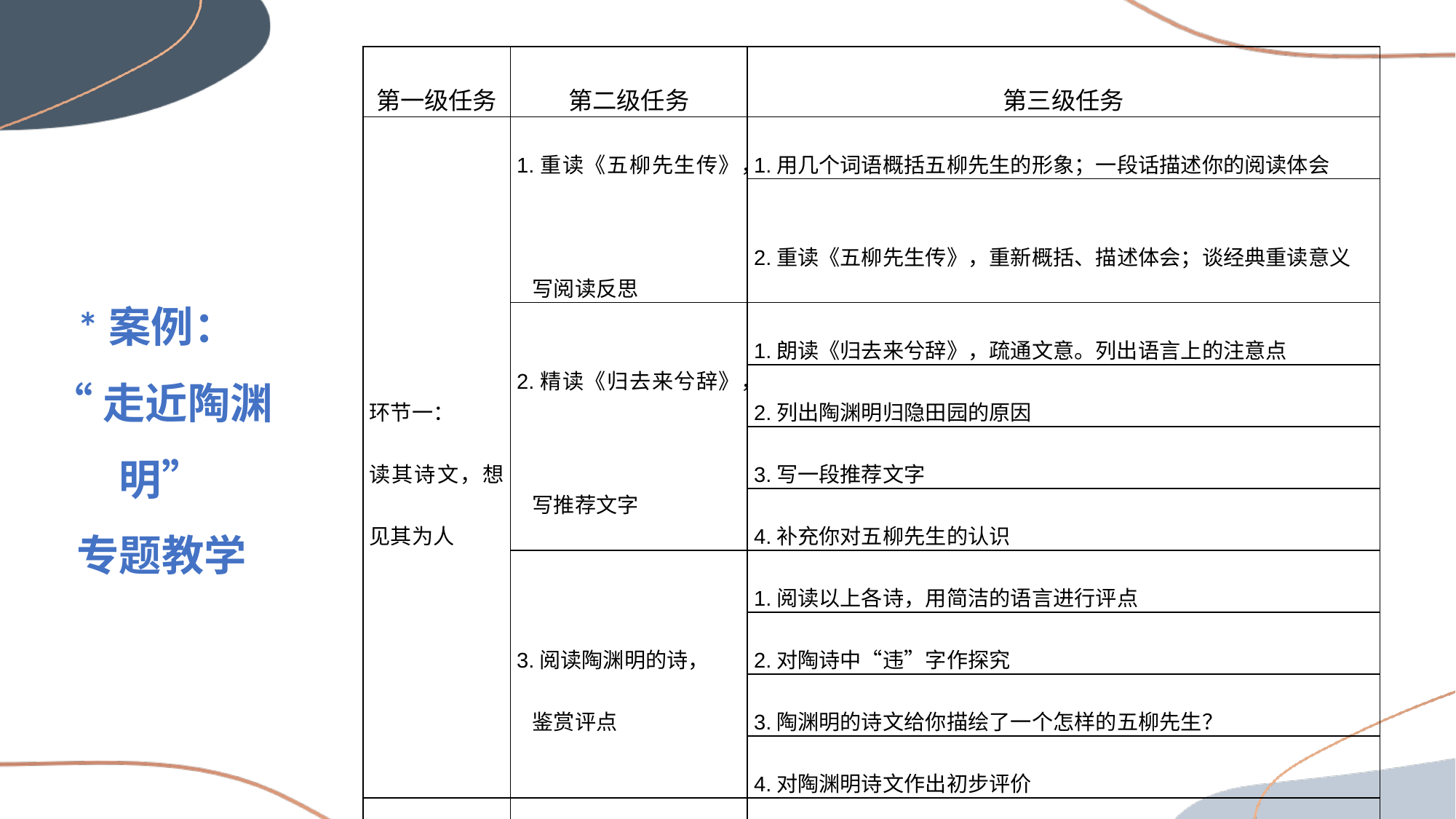

| 第一级任务 | 第二级任务 | 第三级任务 |
| --- | --- | --- |
| 环节一： 读其诗文，想见其为人 | 1.重读《五柳先生传》， 写阅读反思 | 1.用几个词语概括五柳先生的形象；一段话描述你的阅读体会 |
|  |  | 2.重读《五柳先生传》，重新概括、描述体会；谈经典重读意义 |
|  | 2.精读《归去来兮辞》， 写推荐文字 | 1.朗读《归去来兮辞》，疏通文意。列出语言上的注意点 |
|  |  | 2.列出陶渊明归隐田园的原因 |
|  |  | 3.写一段推荐文字 |
|  |  | 4.补充你对五柳先生的认识 |
|  | 3.阅读陶渊明的诗， 鉴赏评点 | 1.阅读以上各诗，用简洁的语言进行评点 |
|  |  | 2.对陶诗中“违”字作探究 |
|  |  | 3.陶渊明的诗文给你描绘了一个怎样的五柳先生？ |
|  |  | 4.对陶渊明诗文作出初步评价 |
| 环节二: 读众人眼中的陶渊明，思考其为人 | 1.自读萧统笔下的 相关文集 | 1.给《〈陶渊明集〉序》断句，试着归纳断句的方法 |
|  |  | 2.阅读萧统的文字，再次补充你对陶渊明的认识 |
|  | 2.看众人眼中的陶渊明， 思考其影响 | 1.读陶渊明《乞食》，探讨他晚年的乞食和他人对此的评价 |
|  |  | 2.朱光潜与鲁迅对陶渊明的评论不同，你是怎样看的？ 请结合你对陶渊明诗文的阅读写出你的思考 |
*案例：
“走近陶渊明”
专题教学